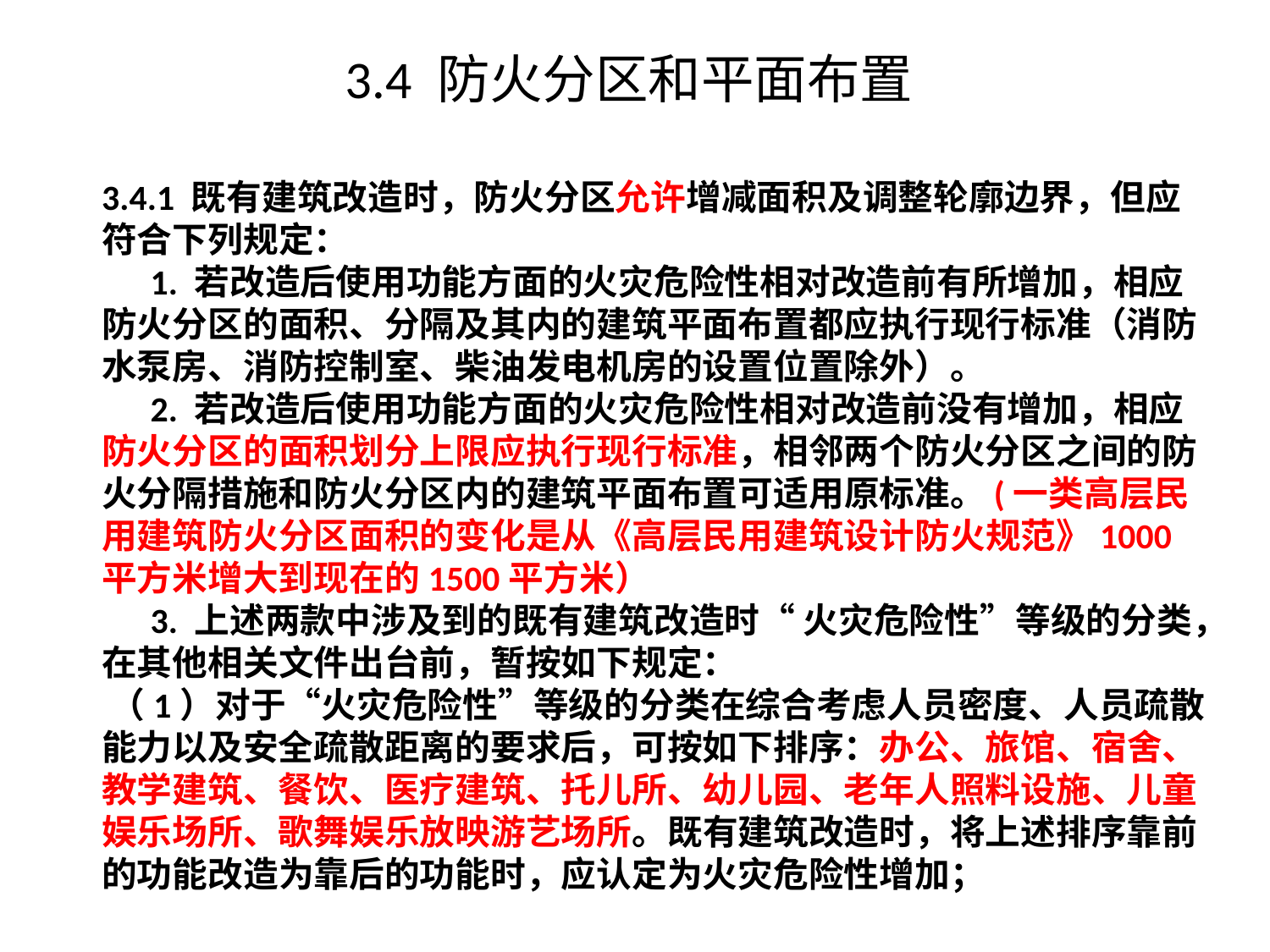

# 3.4 防火分区和平面布置

3.4.1 既有建筑改造时，防火分区允许增减面积及调整轮廓边界，但应符合下列规定：
     1. 若改造后使用功能方面的火灾危险性相对改造前有所增加，相应防火分区的面积、分隔及其内的建筑平面布置都应执行现行标准（消防水泵房、消防控制室、柴油发电机房的设置位置除外）。
     2. 若改造后使用功能方面的火灾危险性相对改造前没有增加，相应防火分区的面积划分上限应执行现行标准，相邻两个防火分区之间的防火分隔措施和防火分区内的建筑平面布置可适用原标准。(一类高层民用建筑防火分区面积的变化是从《高层民用建筑设计防火规范》1000平方米增大到现在的1500平方米）
     3. 上述两款中涉及到的既有建筑改造时“ 火灾危险性”等级的分类，在其他相关文件出台前，暂按如下规定：
 （1）对于“火灾危险性”等级的分类在综合考虑人员密度、人员疏散能力以及安全疏散距离的要求后，可按如下排序：办公、旅馆、宿舍、教学建筑、餐饮、医疗建筑、托儿所、幼儿园、老年人照料设施、儿童娱乐场所、歌舞娱乐放映游艺场所。既有建筑改造时，将上述排序靠前的功能改造为靠后的功能时，应认定为火灾危险性增加；